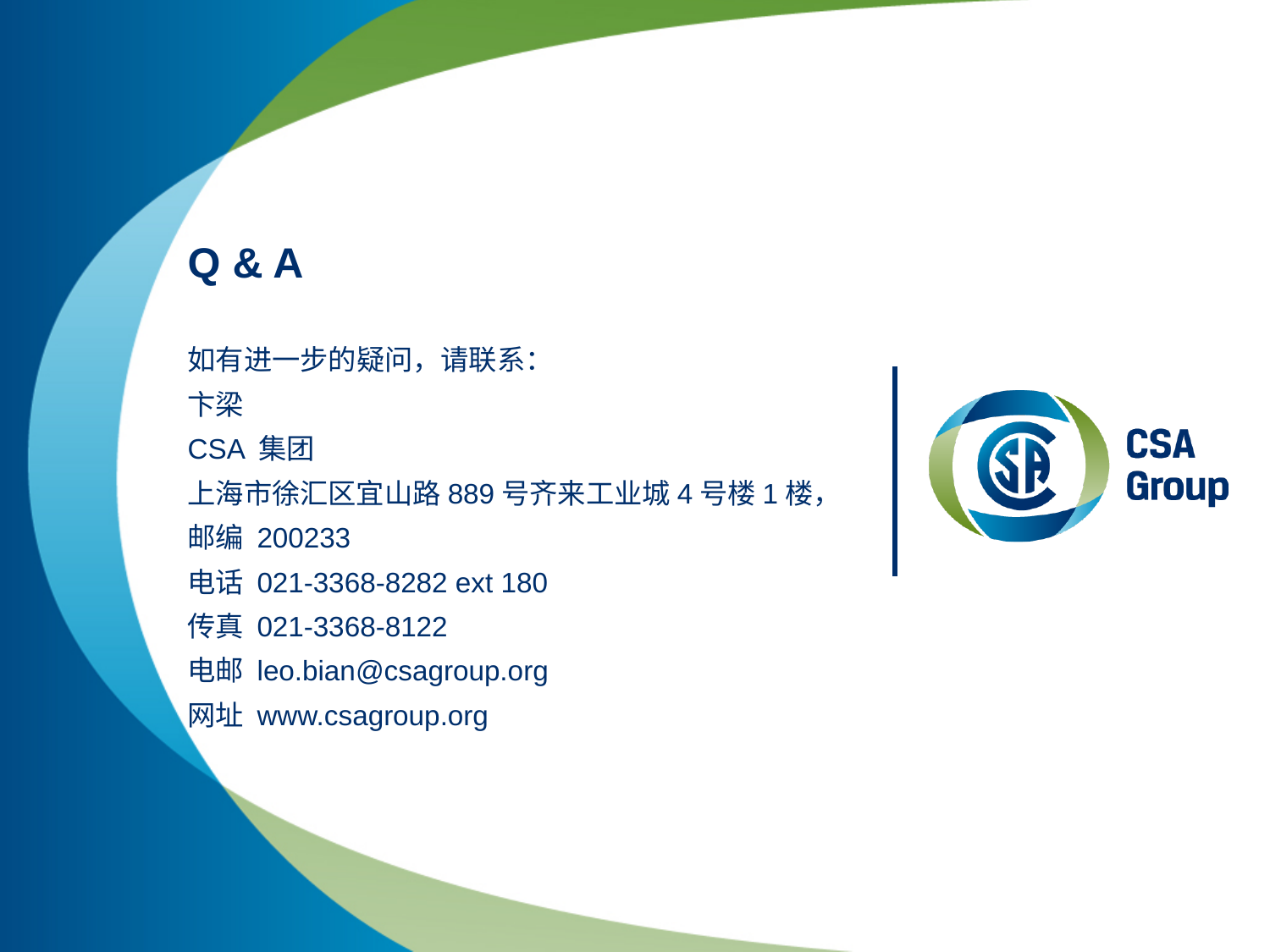

# Q & A
如有进一步的疑问，请联系：
卞梁
CSA 集团
上海市徐汇区宜山路889号齐来工业城4号楼1楼，
邮编 200233
电话 021-3368-8282 ext 180
传真 021-3368-8122
电邮 leo.bian@csagroup.org
网址 www.csagroup.org